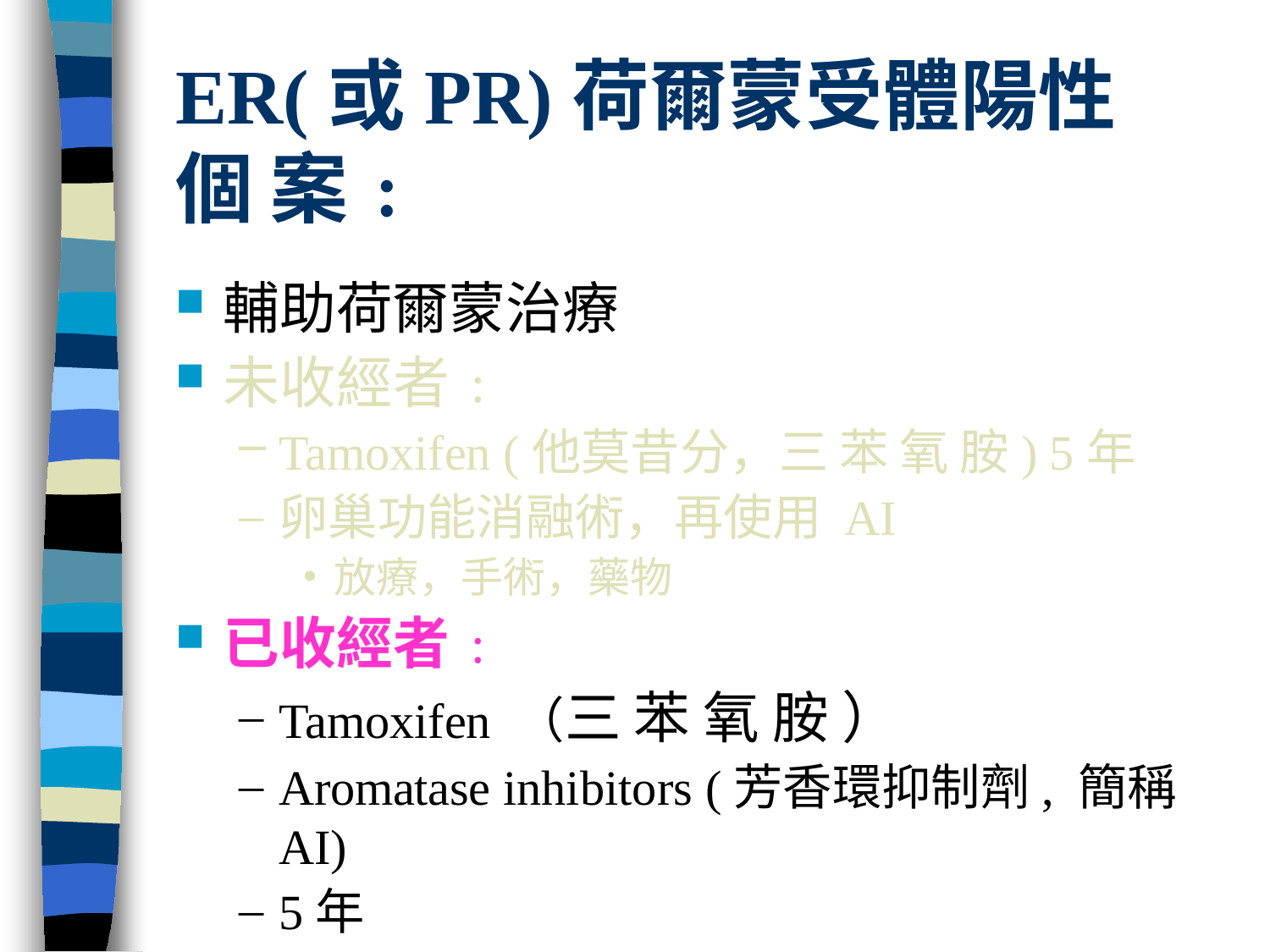

# ER(或PR)荷爾蒙受體陽性個 案﹕

輔助荷爾蒙治療
未收經者﹕
Tamoxifen (他莫昔分，三 苯 氧 胺) 5年
卵巢功能消融術，再使用 AI
放療，手術，藥物
已收經者﹕
Tamoxifen （三 苯 氧 胺 ）
Aromatase inhibitors (芳香環抑制劑, 簡稱AI)
5年